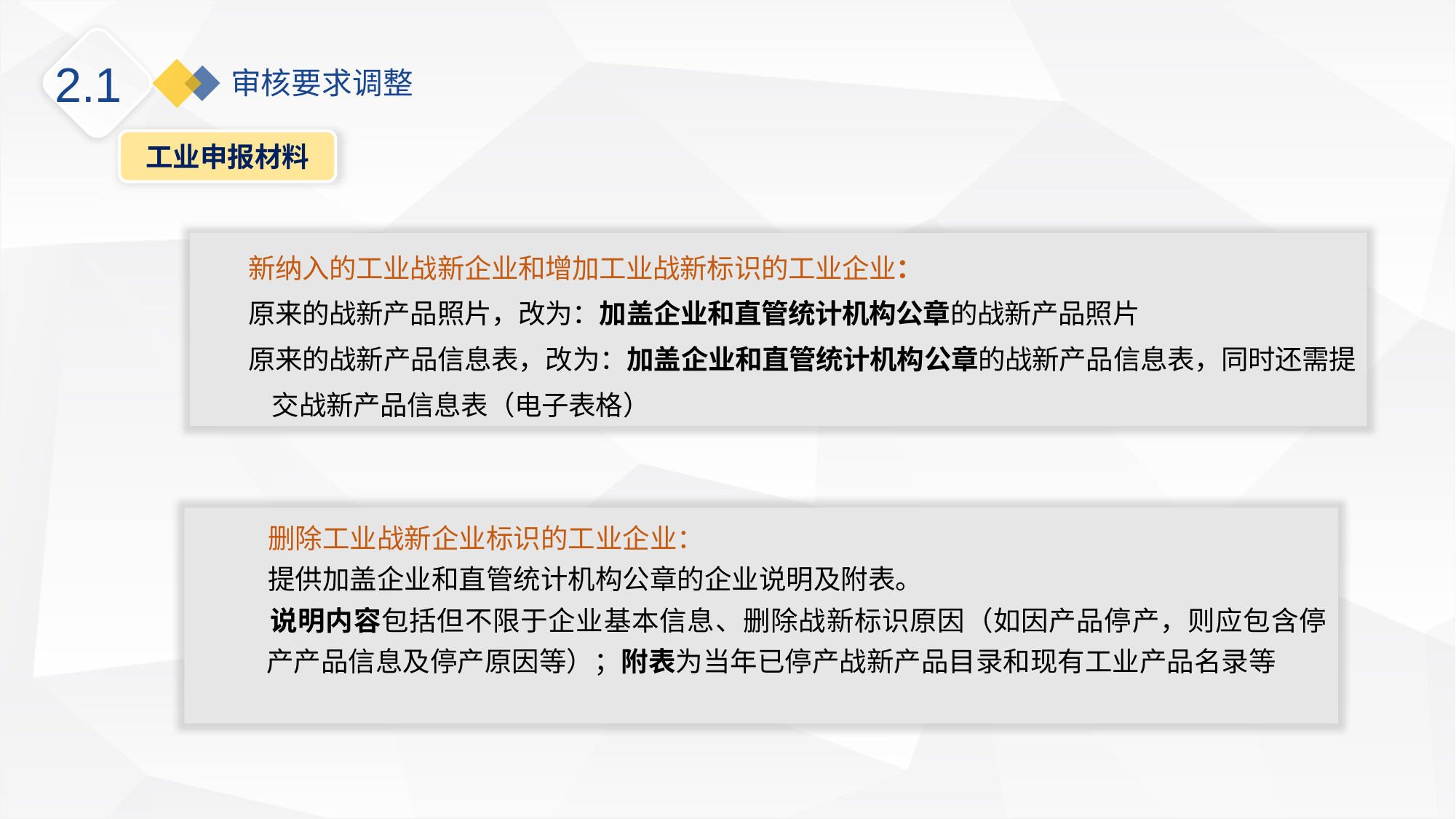

2.1
审核要求调整

工业申报材料

新纳入的工业战新企业和增加工业战新标识的工业企业：
原来的战新产品照片，改为：加盖企业和直管统计机构公章的战新产品照片
原来的战新产品信息表，改为：加盖企业和直管统计机构公章的战新产品信息表，同时还需提交战新产品信息表（电子表格）
   删除工业战新企业标识的工业企业：
   提供加盖企业和直管统计机构公章的企业说明及附表。
   说明内容包括但不限于企业基本信息、删除战新标识原因（如因产品停产，则应包含停产产品信息及停产原因等）；附表为当年已停产战新产品目录和现有工业产品名录等

10